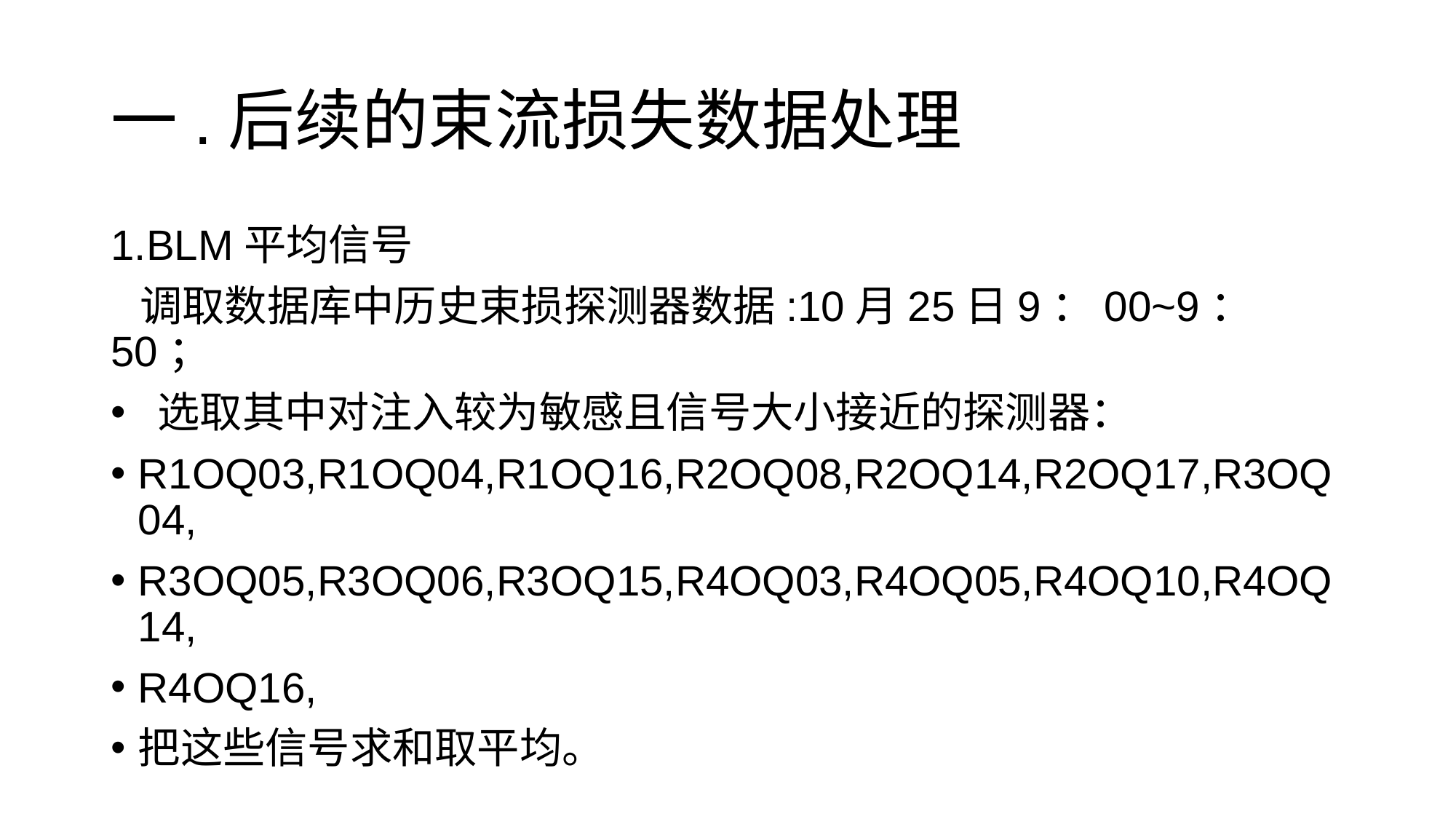

# 一.后续的束流损失数据处理
1.BLM平均信号
  调取数据库中历史束损探测器数据:10月25日9：00~9：50；
 选取其中对注入较为敏感且信号大小接近的探测器：
R1OQ03,R1OQ04,R1OQ16,R2OQ08,R2OQ14,R2OQ17,R3OQ04,
R3OQ05,R3OQ06,R3OQ15,R4OQ03,R4OQ05,R4OQ10,R4OQ14,
R4OQ16,
把这些信号求和取平均。